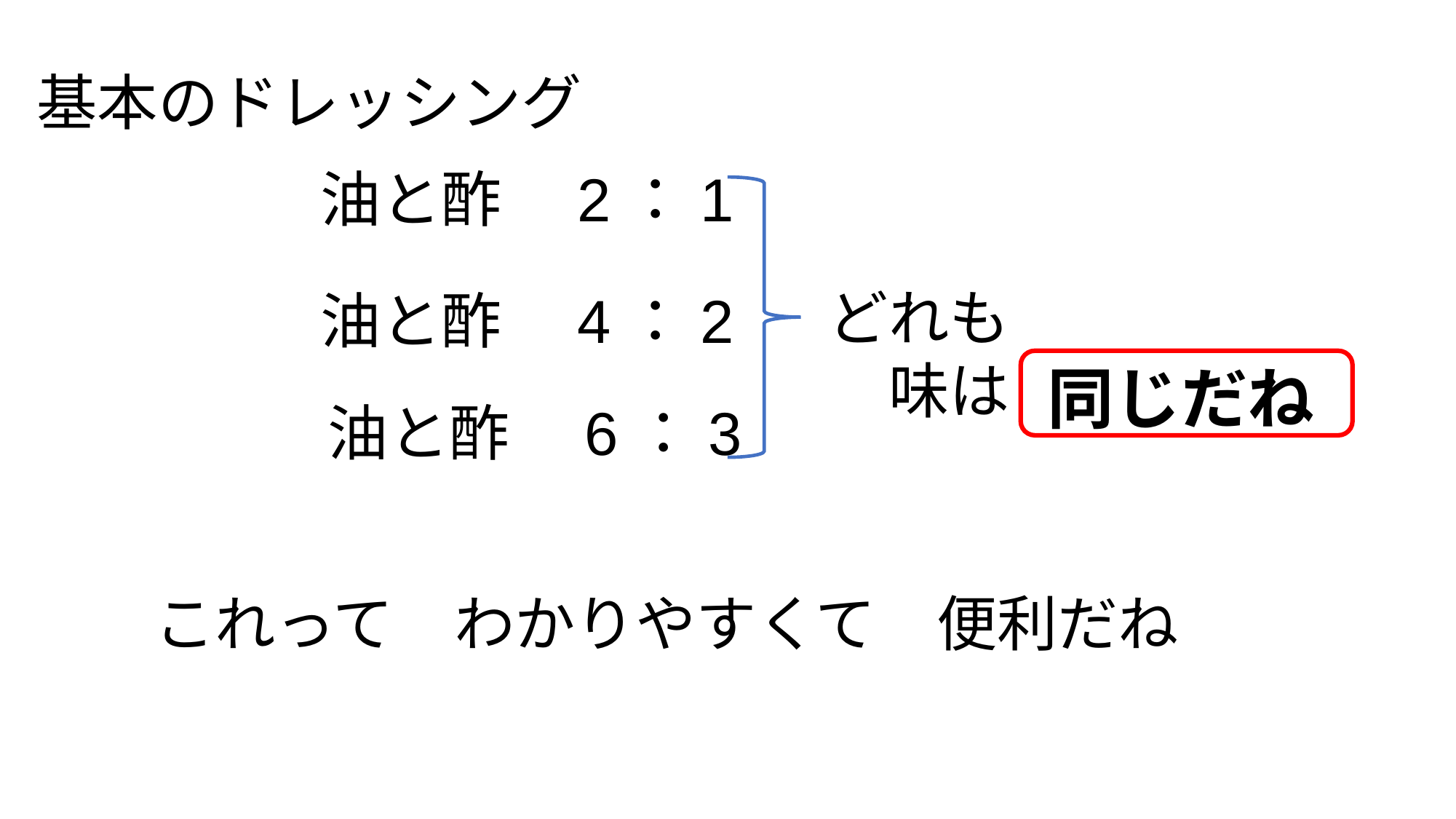

基本のドレッシング
油と酢　2：1

どれも
　味は
油と酢　4：2

同じだね
油と酢　6：3
これって　わかりやすくて　便利だね